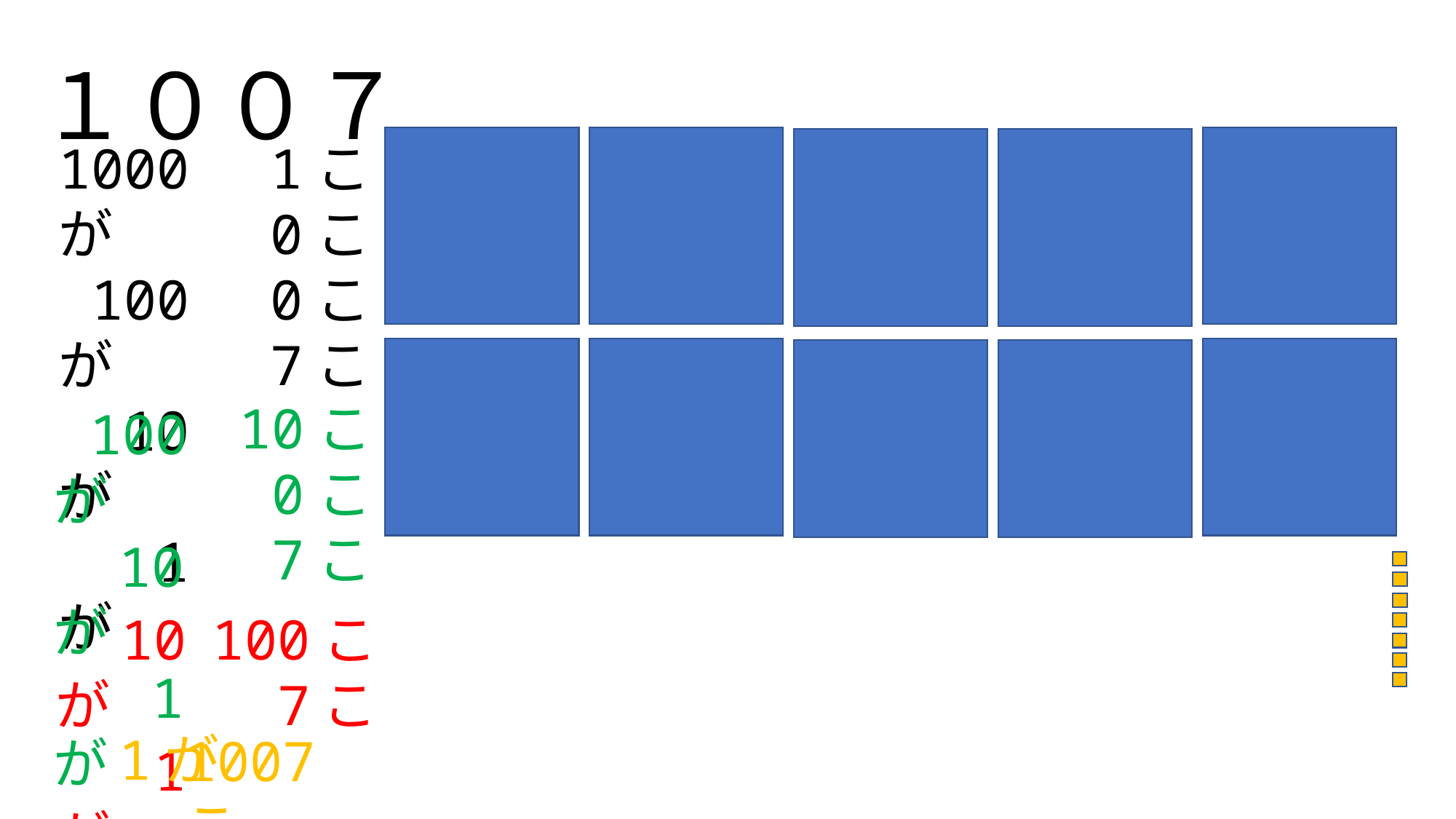

１００７

 1こ
 0こ
 0こ
 7こ

1000が
 100が
  10が
   1が

 100が
  10が
   1が
10こ
 0こ
 7こ

  10が
   1が
100こ
  7こ

  1が
1007こ